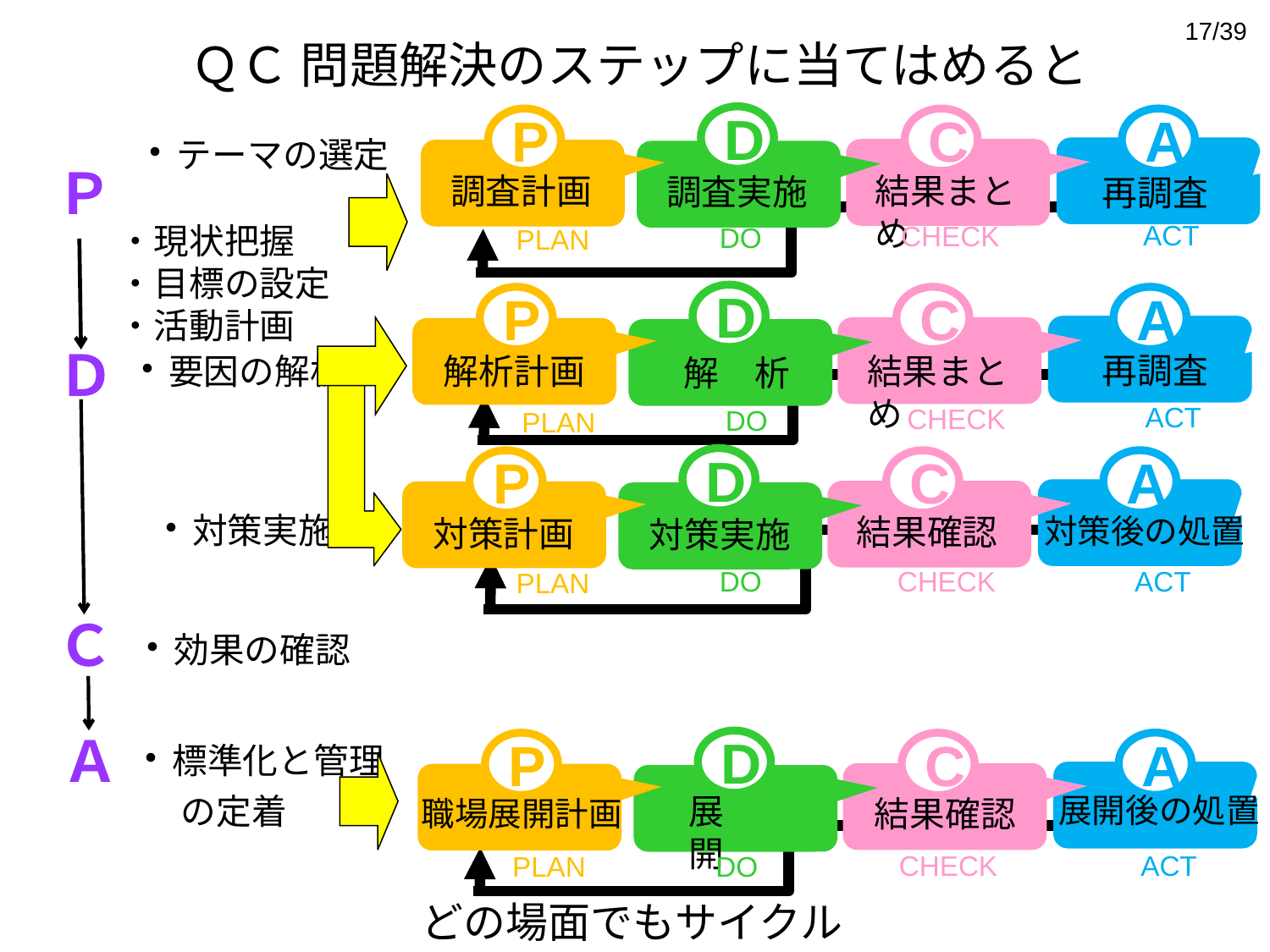

ＱＣ 問題解決のステップに当てはめると
D
A
P
C

調査計画
結果まとめ
調査実施
再調査
 　 ・テーマの選定　　
 ・現状把握
 ・目標の設定
 ・活動計画
Ｐ

ACT
CHECK
DO
PLAN

D
A
P
C

再調査
結果まとめ
解析計画
解　析

Ｄ
 ・要因の解析
ACT
CHECK
DO
PLAN

D
A
P
C

結果確認
対策後の処置
対策計画
対策実施
 ・対策実施
DO
ACT
CHECK
PLAN
Ｃ
 ・効果の確認

Ａ
 ・標準化と管理
　　の定着
D
A
P
C

展　開
展開後の処置
結果確認
職場展開計画

CHECK
ACT
DO
PLAN
どの場面でもサイクルは回る